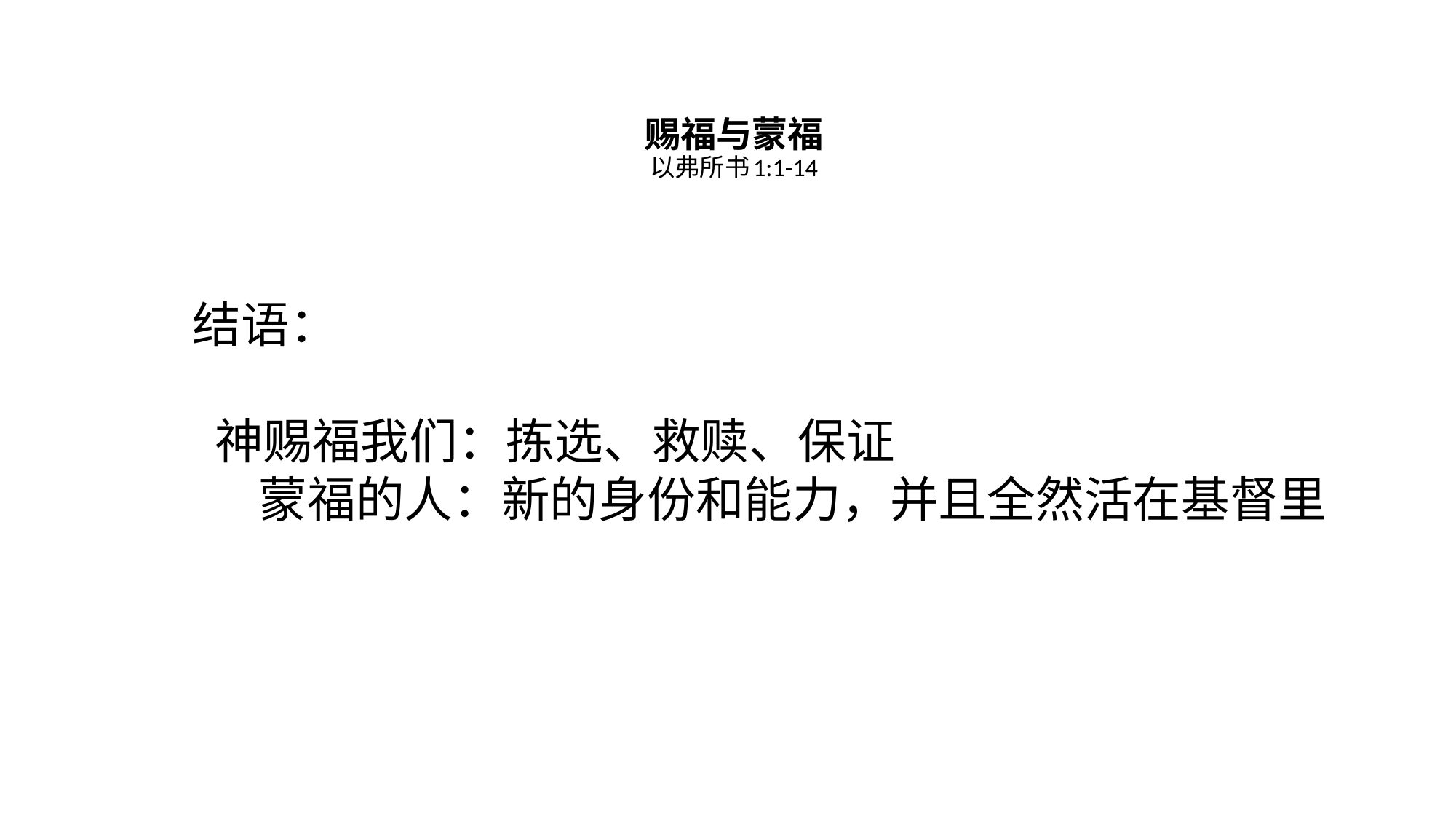

# 赐福与蒙福 以弗所书1:1-14

结语：

 神赐福我们：拣选、救赎、保证
     蒙福的人：新的身份和能力，并且全然活在基督里